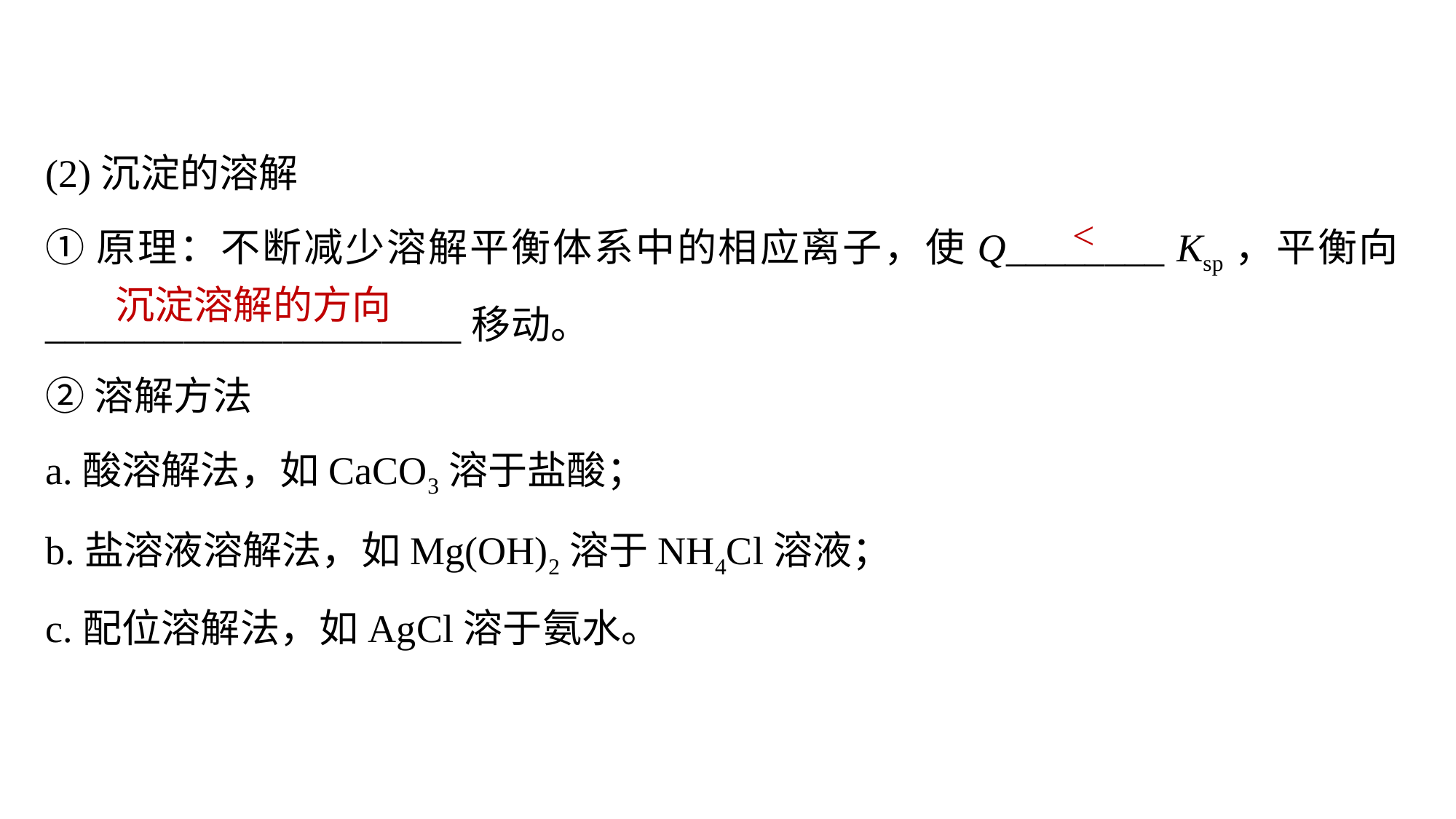

(2)沉淀的溶解
①原理：不断减少溶解平衡体系中的相应离子，使Q________ Ksp，平衡向_____________________移动。
②溶解方法
a.酸溶解法，如CaCO3溶于盐酸；
b.盐溶液溶解法，如Mg(OH)2溶于NH4Cl溶液；
c.配位溶解法，如AgCl溶于氨水。
<
沉淀溶解的方向